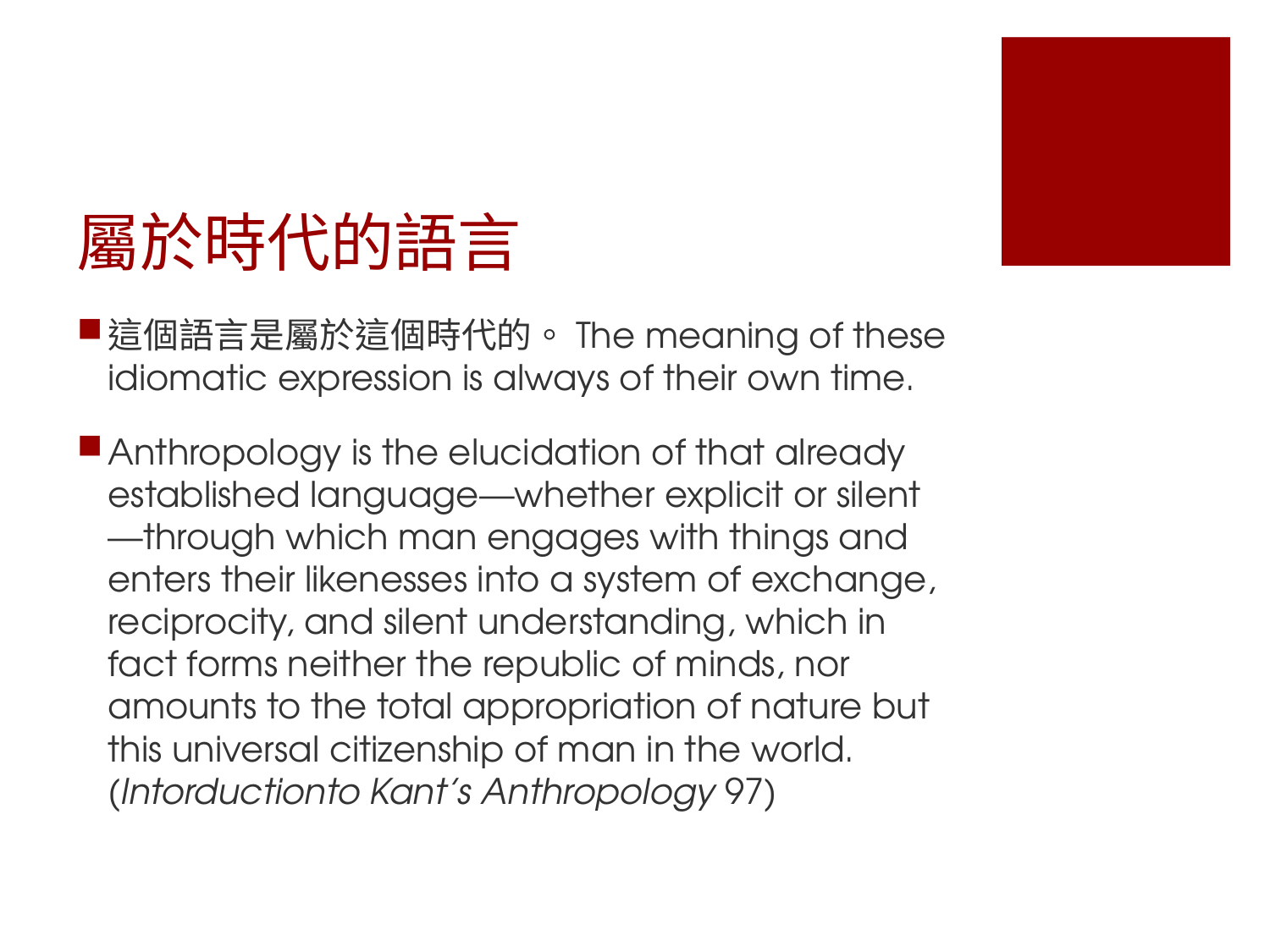

# 屬於時代的語言
這個語言是屬於這個時代的。The meaning of these idiomatic expression is always of their own time.
Anthropology is the elucidation of that already established language—whether explicit or silent—through which man engages with things and enters their likenesses into a system of exchange, reciprocity, and silent understanding, which in fact forms neither the republic of minds, nor amounts to the total appropriation of nature but this universal citizenship of man in the world.   (Intorductionto Kant’s Anthropology 97)